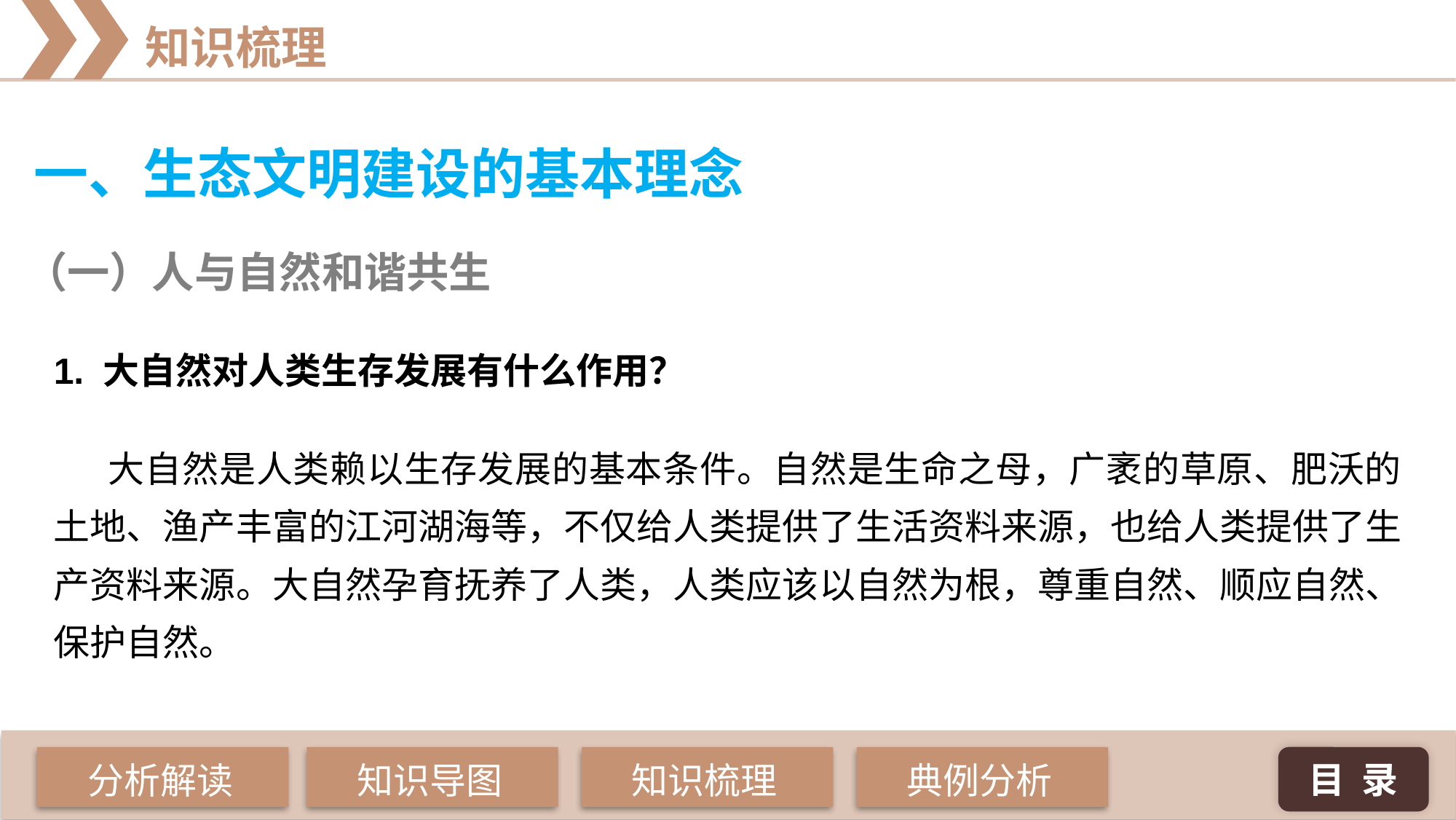

一、生态文明建设的基本理念
（一）人与自然和谐共生
1. 大自然对人类生存发展有什么作用？
大自然是人类赖以生存发展的基本条件。自然是生命之母，广袤的草原、肥沃的土地、渔产丰富的江河湖海等，不仅给人类提供了生活资料来源，也给人类提供了生产资料来源。大自然孕育抚养了人类，人类应该以自然为根，尊重自然、顺应自然、保护自然。